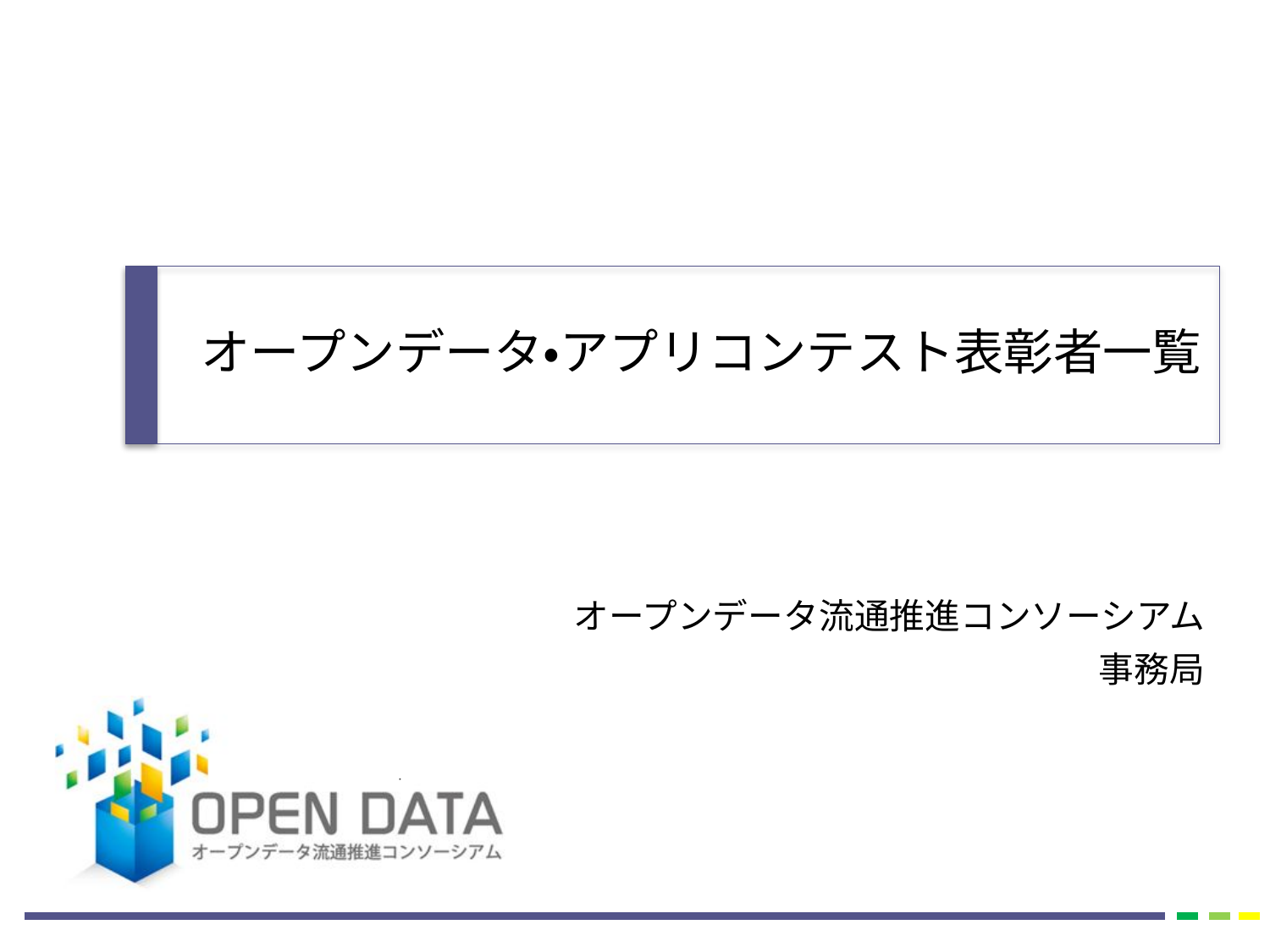

オープンデータ・アプリコンテスト表彰者一覧

オープンデータ流通推進コンソーシアム
事務局